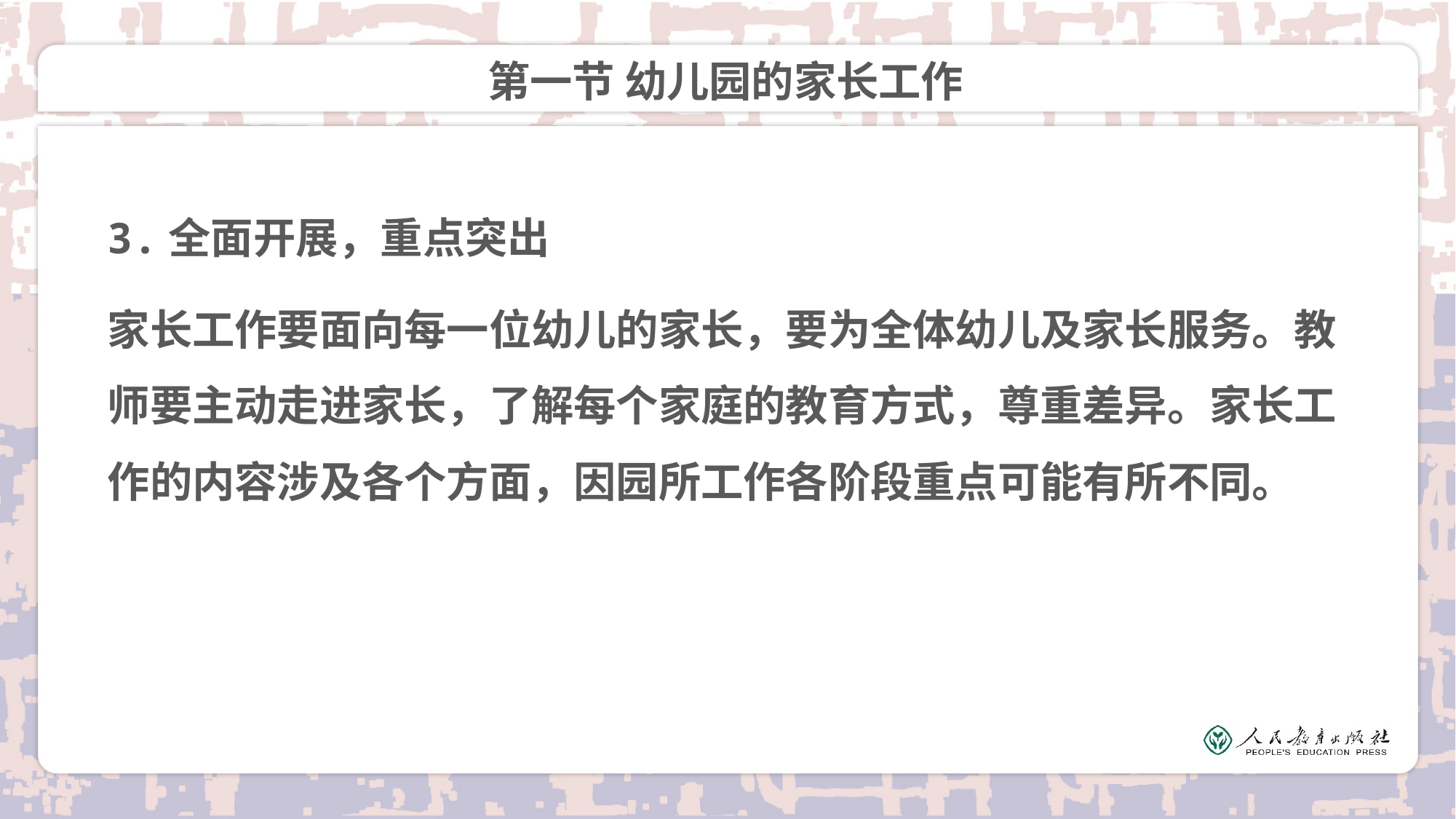

# 第一节 幼儿园的家长工作
3.全面开展，重点突出
家长工作要面向每一位幼儿的家长，要为全体幼儿及家长服务。教师要主动走进家长，了解每个家庭的教育方式，尊重差异。家长工作的内容涉及各个方面，因园所工作各阶段重点可能有所不同。